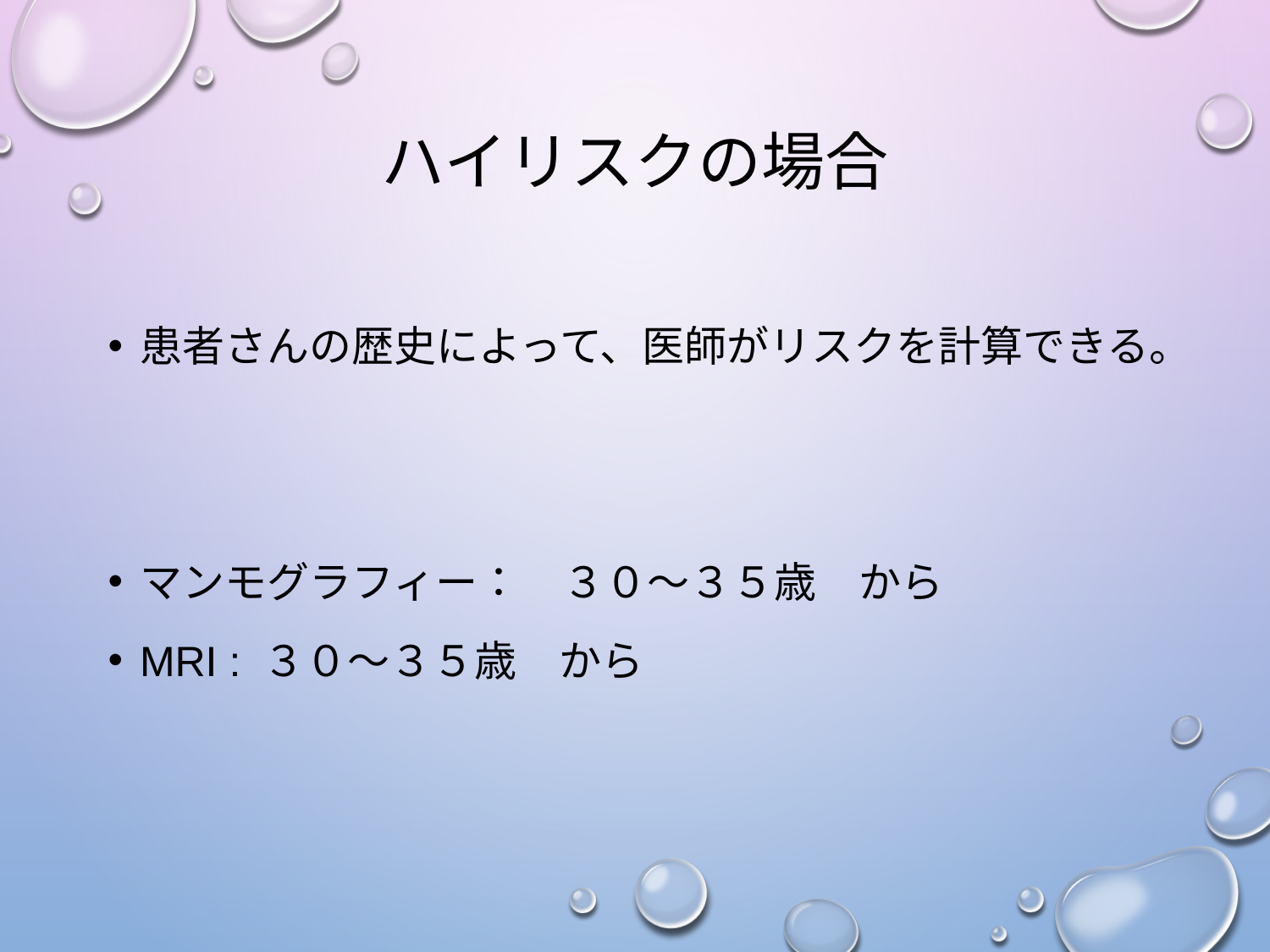

# ハイリスクの場合

患者さんの歴史によって、医師がリスクを計算できる。

マンモグラフィー：　３０〜３５歳　から
MRI : ３０〜３５歳　から